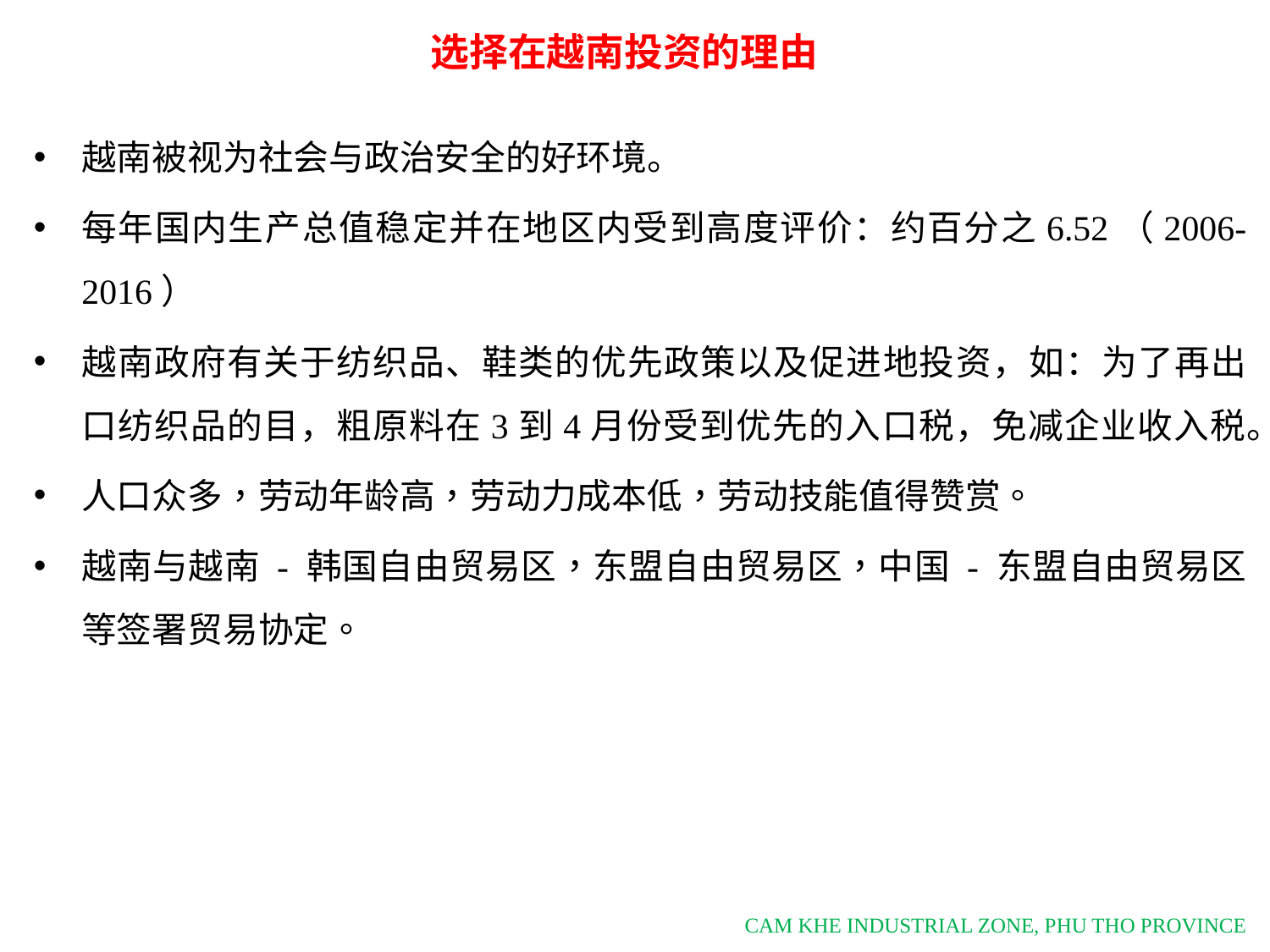

选择在越南投资的理由
越南被视为社会与政治安全的好环境。
每年国内生产总值稳定并在地区内受到高度评价：约百分之6.52（2006-2016）
越南政府有关于纺织品、鞋类的优先政策以及促进地投资，如：为了再出口纺织品的目，粗原料在3到4月份受到优先的入口税，免减企业收入税。
人口众多，劳动年龄高，劳动力成本低，劳动技能值得赞赏。
越南与越南 - 韩国自由贸易区，东盟自由贸易区，中国 - 东盟自由贸易区等签署贸易协定。

CAM KHE INDUSTRIAL ZONE, PHU THO PROVINCE